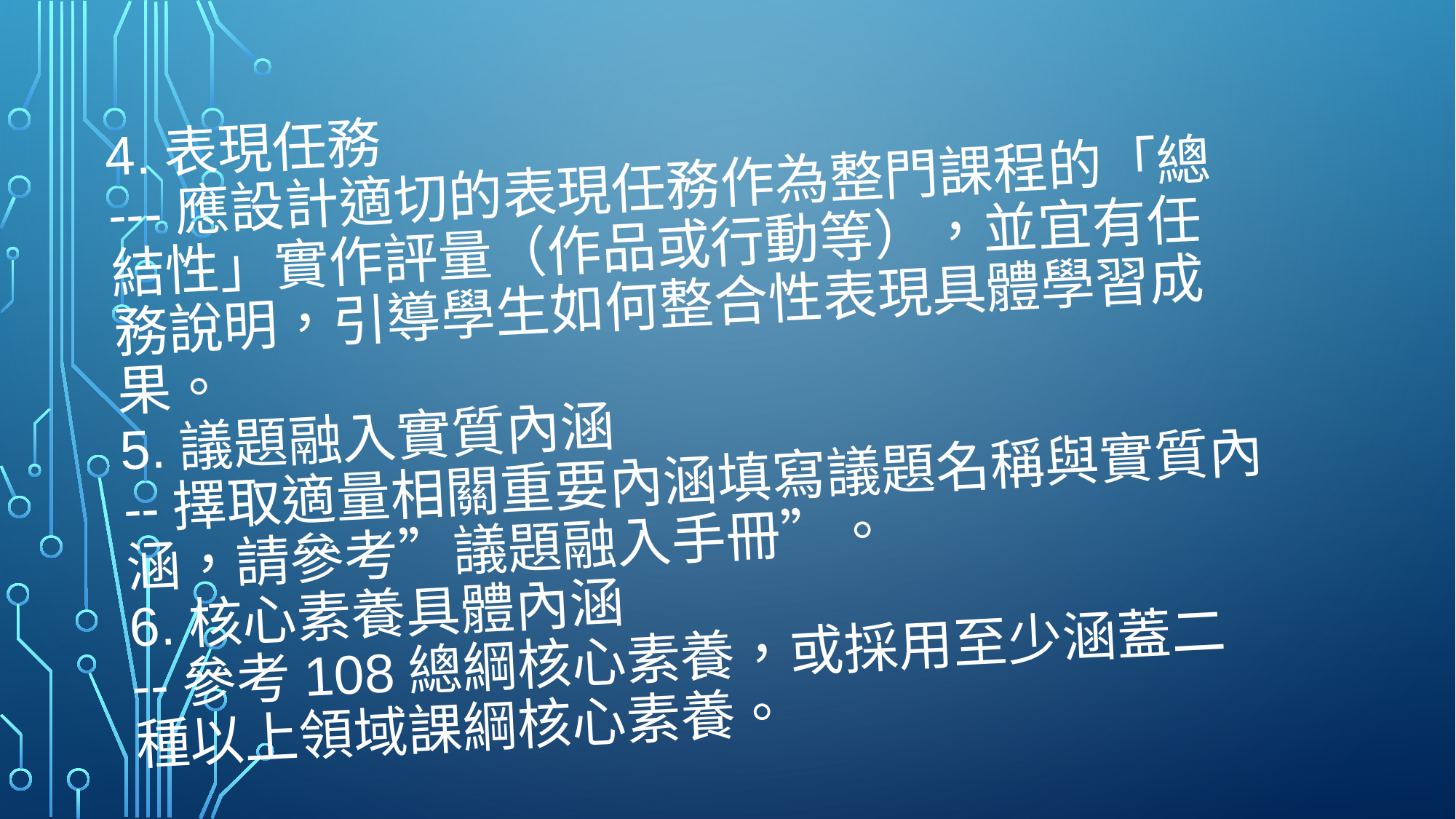

# 4.表現任務 ---應設計適切的表現任務作為整門課程的「總結性」實作評量（作品或行動等），並宜有任務說明，引導學生如何整合性表現具體學習成果。 5.議題融入實質內涵 --擇取適量相關重要內涵填寫議題名稱與實質內涵，請參考”議題融入手冊”。 6.核心素養具體內涵 --參考108總綱核心素養，或採用至少涵蓋二種以上領域課綱核心素養。